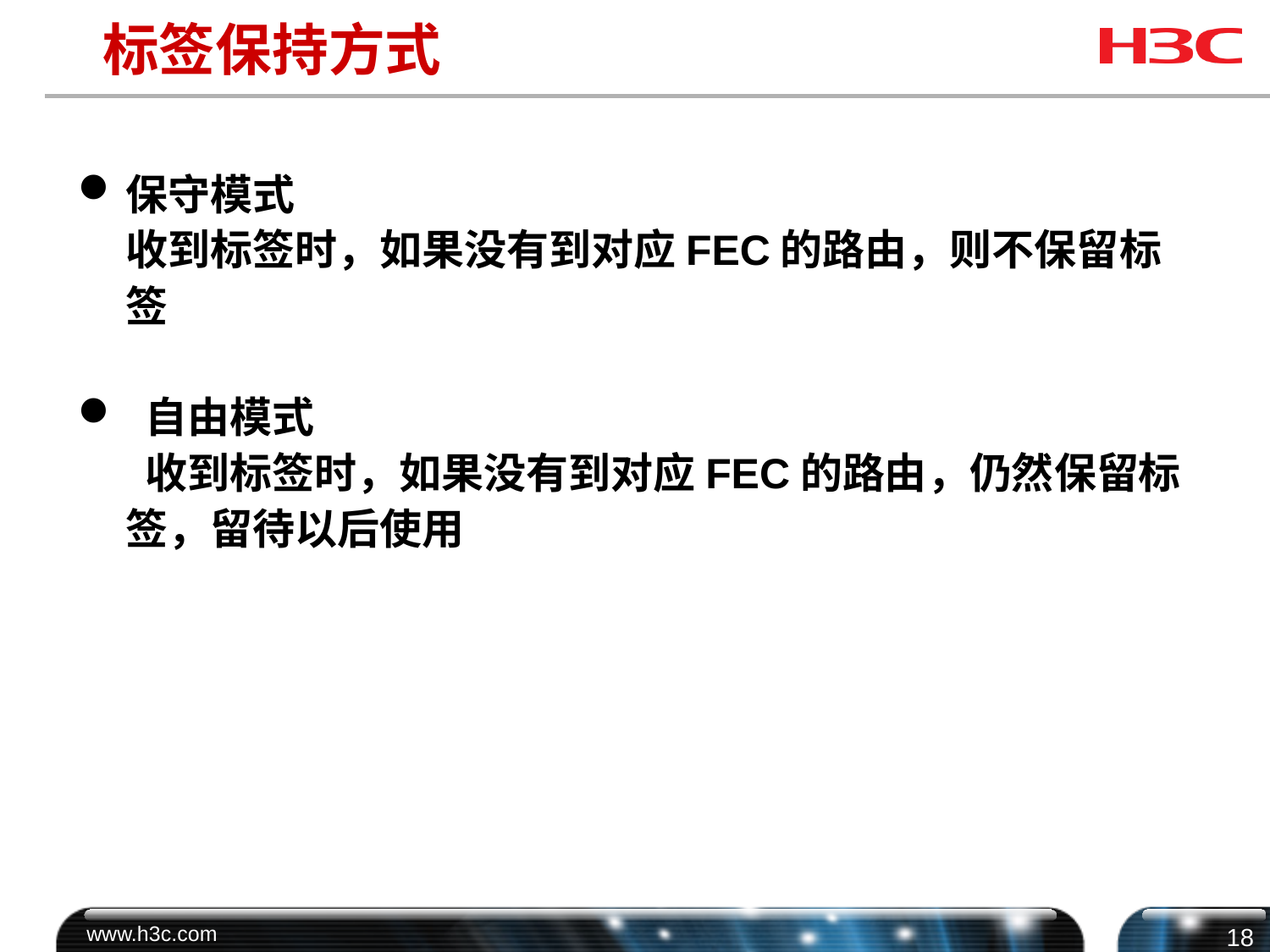

# 标签保持方式
保守模式
	收到标签时，如果没有到对应FEC的路由，则不保留标签

 自由模式
      收到标签时，如果没有到对应FEC的路由，仍然保留标签，留待以后使用